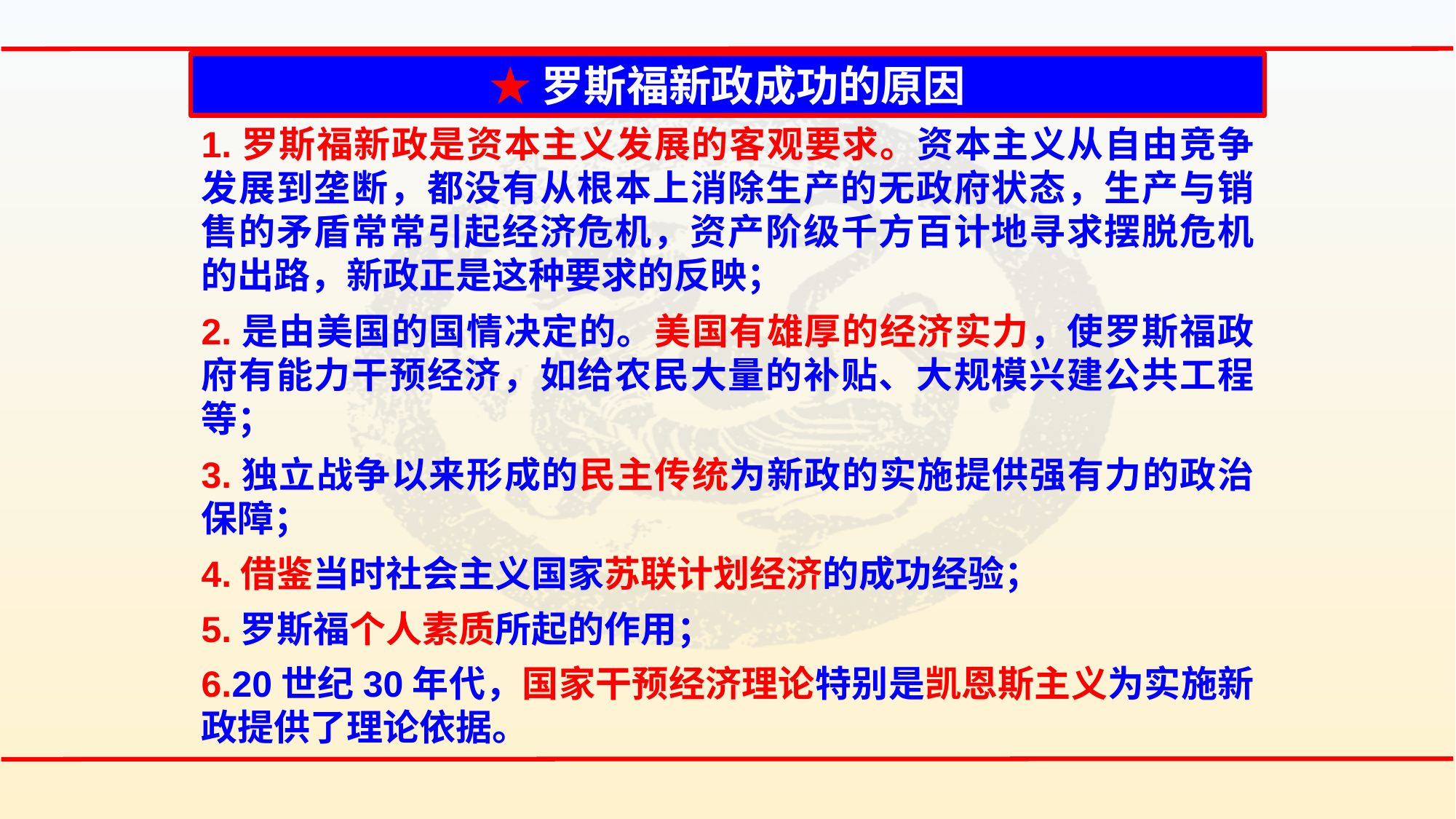

★罗斯福新政成功的原因
1.罗斯福新政是资本主义发展的客观要求。资本主义从自由竞争发展到垄断，都没有从根本上消除生产的无政府状态，生产与销售的矛盾常常引起经济危机，资产阶级千方百计地寻求摆脱危机的出路，新政正是这种要求的反映；
2.是由美国的国情决定的。美国有雄厚的经济实力，使罗斯福政府有能力干预经济，如给农民大量的补贴、大规模兴建公共工程等；
3.独立战争以来形成的民主传统为新政的实施提供强有力的政治保障；
4.借鉴当时社会主义国家苏联计划经济的成功经验；
5.罗斯福个人素质所起的作用；
6.20世纪30年代，国家干预经济理论特别是凯恩斯主义为实施新政提供了理论依据。